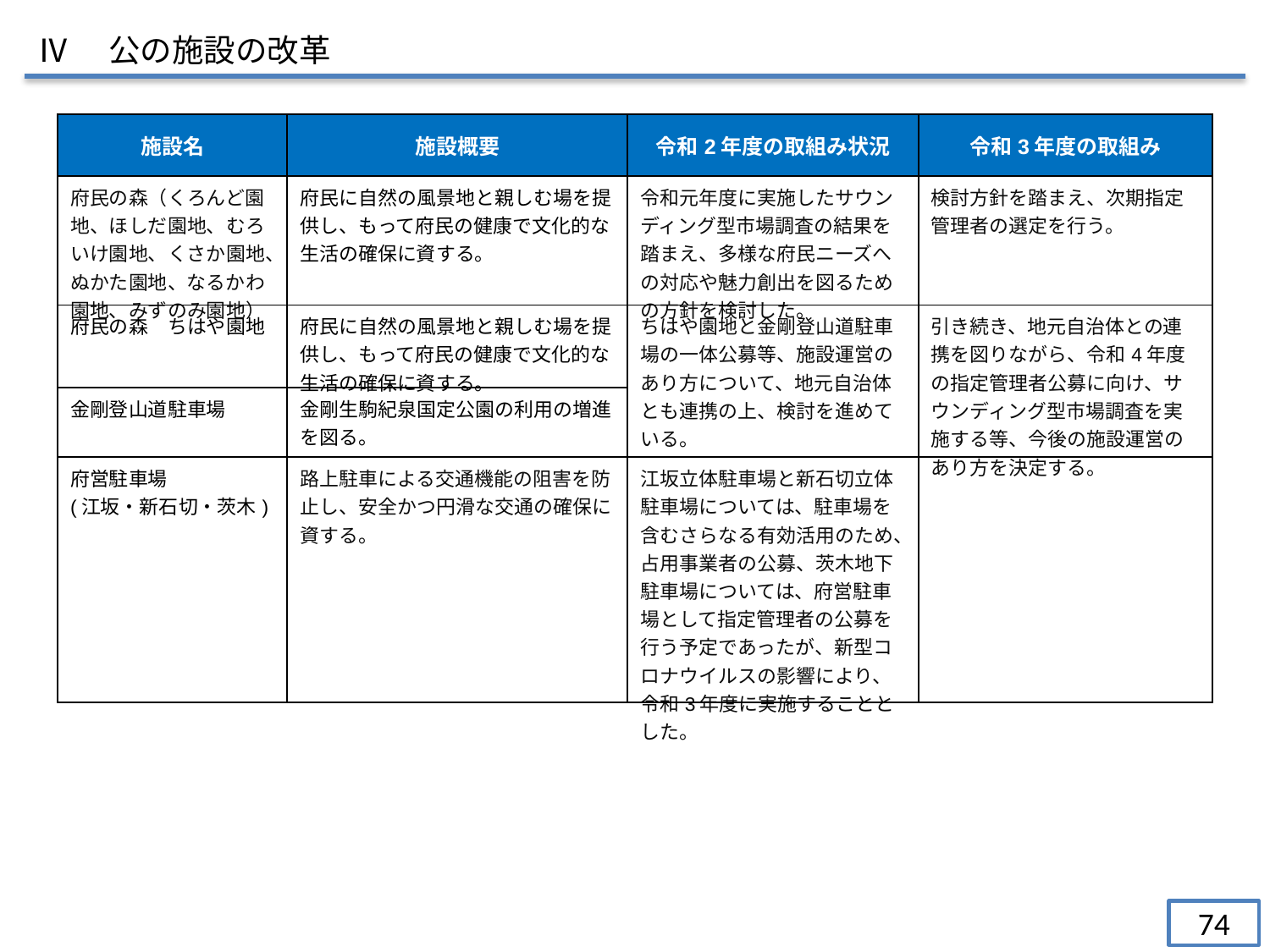

Ⅳ　公の施設の改革
| 施設名 | 施設概要 | 令和2年度の取組み状況 | 令和3年度の取組み |
| --- | --- | --- | --- |
| 府民の森（くろんど園地、ほしだ園地、むろいけ園地、くさか園地、ぬかた園地、なるかわ園地、みずのみ園地） | 府民に自然の風景地と親しむ場を提供し、もって府民の健康で文化的な生活の確保に資する。 | 令和元年度に実施したサウンディング型市場調査の結果を踏まえ、多様な府民ニーズへの対応や魅力創出を図るための方針を検討した。 | 検討方針を踏まえ、次期指定管理者の選定を行う。 |
| 府民の森　ちはや園地 | 府民に自然の風景地と親しむ場を提供し、もって府民の健康で文化的な生活の確保に資する。 | ちはや園地と金剛登山道駐車場の一体公募等、施設運営のあり方について、地元自治体とも連携の上、検討を進めている。 | 引き続き、地元自治体との連携を図りながら、令和4年度の指定管理者公募に向け、サウンディング型市場調査を実施する等、今後の施設運営のあり方を決定する。 |
| 金剛登山道駐車場 | 金剛生駒紀泉国定公園の利用の増進を図る。 |  |  |
| 府営駐車場 (江坂・新石切・茨木) | 路上駐車による交通機能の阻害を防止し、安全かつ円滑な交通の確保に資する。 | 江坂立体駐車場と新石切立体駐車場については、駐車場を含むさらなる有効活用のため、占用事業者の公募、茨木地下駐車場については、府営駐車場として指定管理者の公募を行う予定であったが、新型コロナウイルスの影響により、令和3年度に実施することとした。 |  |
74